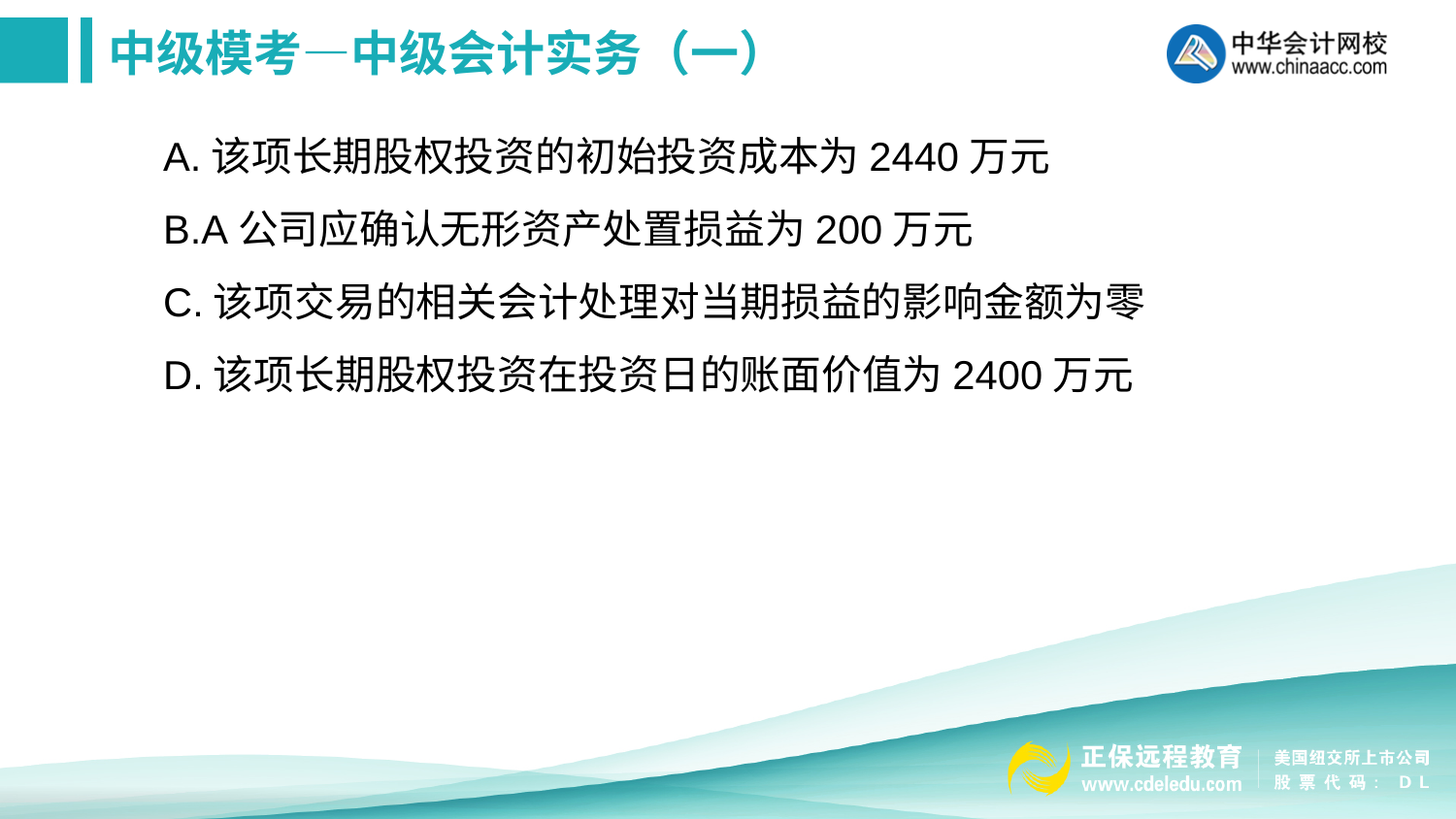

A.该项长期股权投资的初始投资成本为2440万元
B.A公司应确认无形资产处置损益为200万元
C.该项交易的相关会计处理对当期损益的影响金额为零
D.该项长期股权投资在投资日的账面价值为2400万元